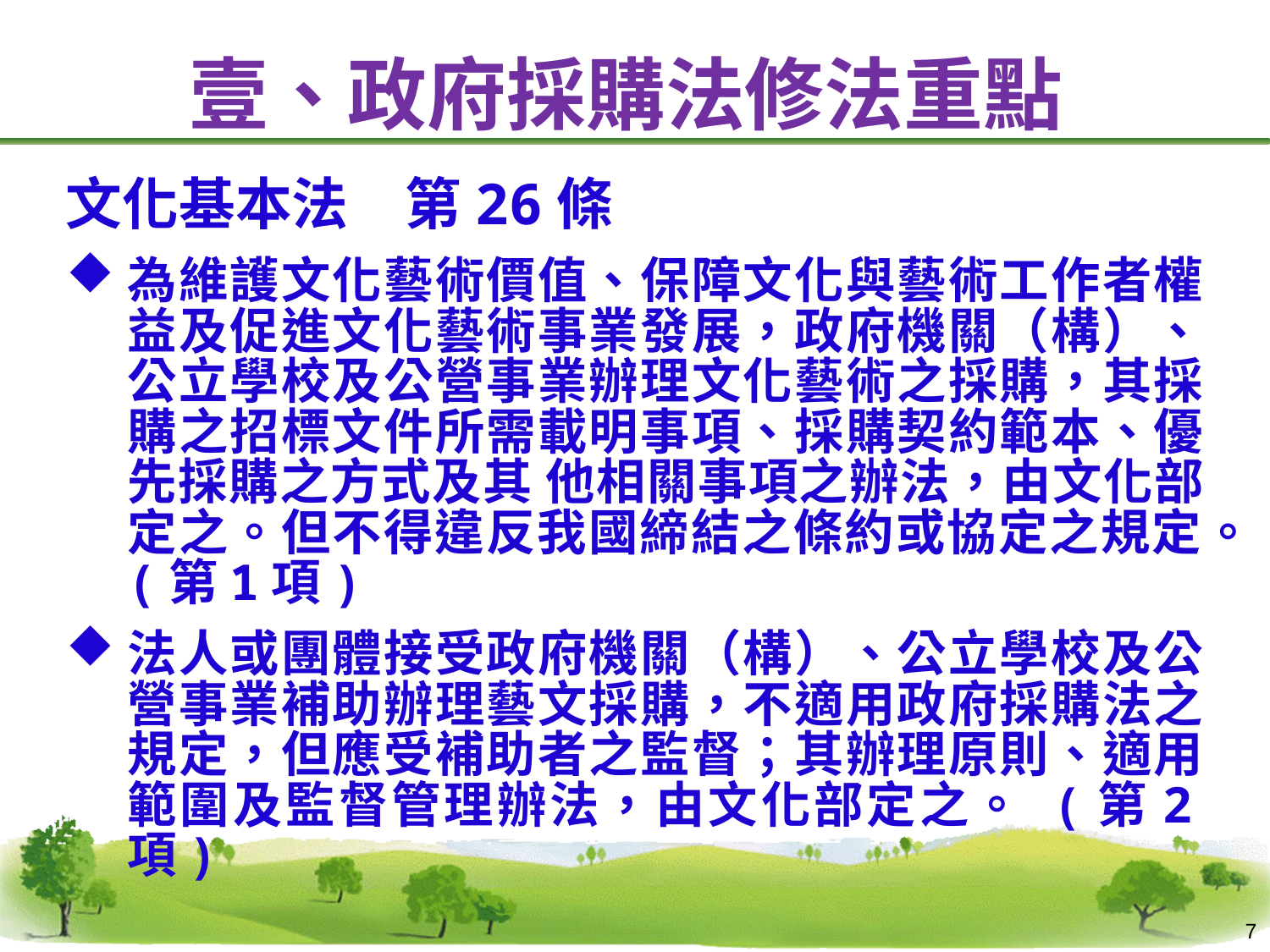

壹、政府採購法修法重點
文化基本法　第26條
為維護文化藝術價值、保障文化與藝術工作者權益及促進文化藝術事業發展，政府機關（構）、公立學校及公營事業辦理文化藝術之採購，其採購之招標文件所需載明事項、採購契約範本、優先採購之方式及其 他相關事項之辦法，由文化部定之。但不得違反我國締結之條約或協定之規定。(第1項)
法人或團體接受政府機關（構）、公立學校及公營事業補助辦理藝文採購，不適用政府採購法之規定，但應受補助者之監督；其辦理原則、適用範圍及監督管理辦法，由文化部定之。 (第2項)
7